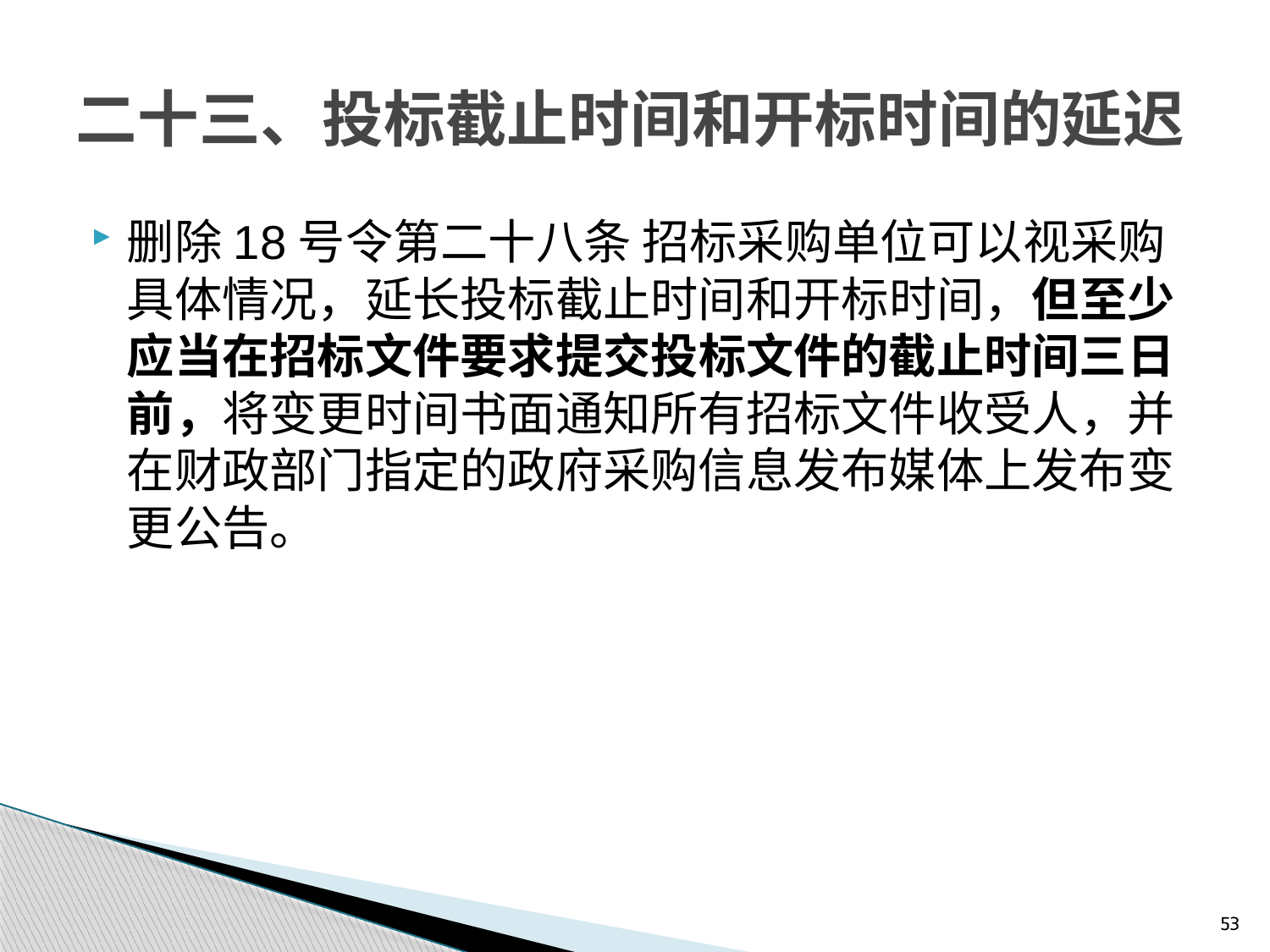

# 二十三、投标截止时间和开标时间的延迟
删除18号令第二十八条 招标采购单位可以视采购具体情况，延长投标截止时间和开标时间，但至少应当在招标文件要求提交投标文件的截止时间三日前，将变更时间书面通知所有招标文件收受人，并在财政部门指定的政府采购信息发布媒体上发布变更公告。
53